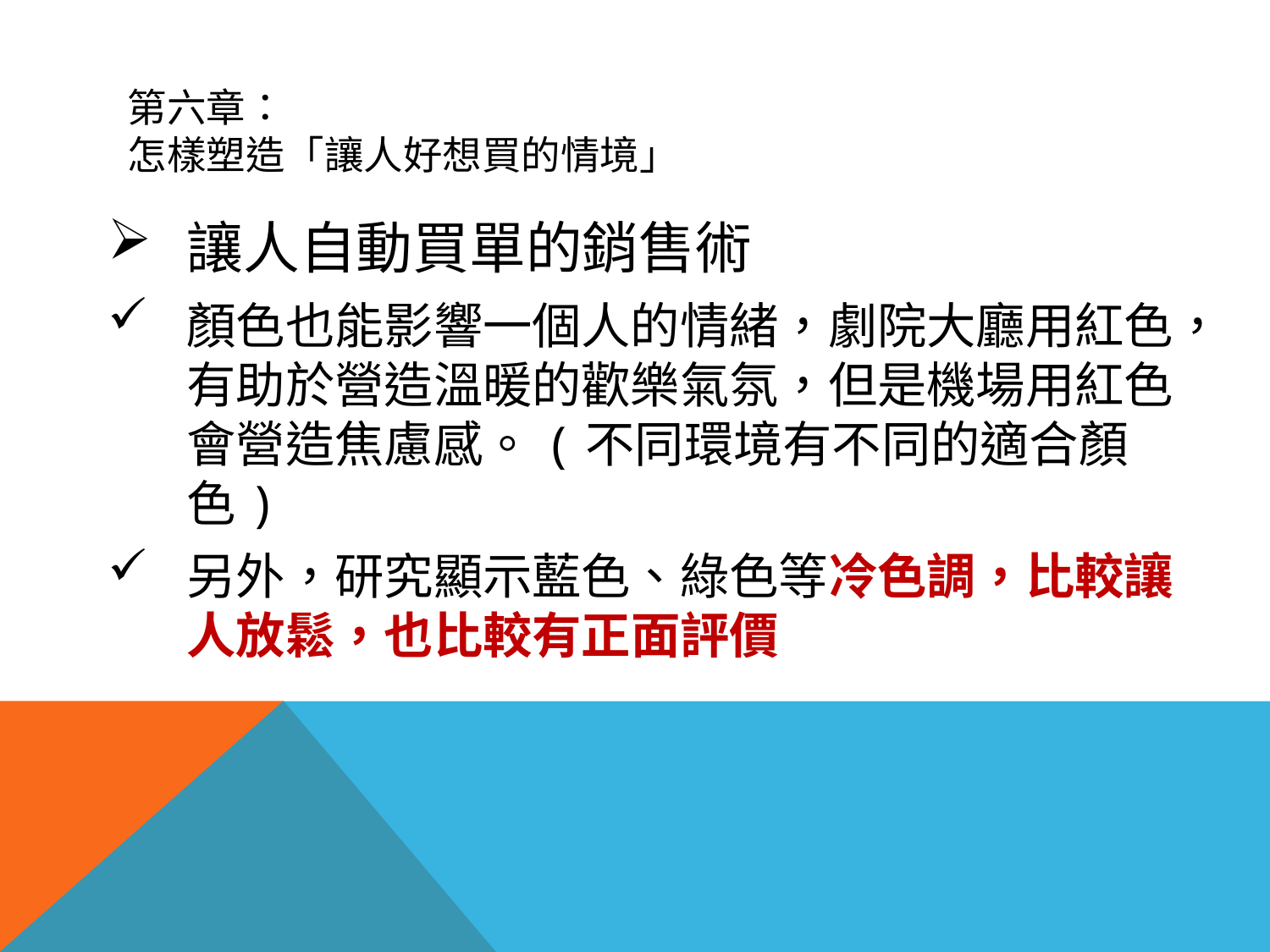

# 第六章： 怎樣塑造「讓人好想買的情境」
讓人自動買單的銷售術
顏色也能影響一個人的情緒，劇院大廳用紅色，有助於營造溫暖的歡樂氣氛，但是機場用紅色會營造焦慮感。(不同環境有不同的適合顏色)
另外，研究顯示藍色、綠色等冷色調，比較讓人放鬆，也比較有正面評價